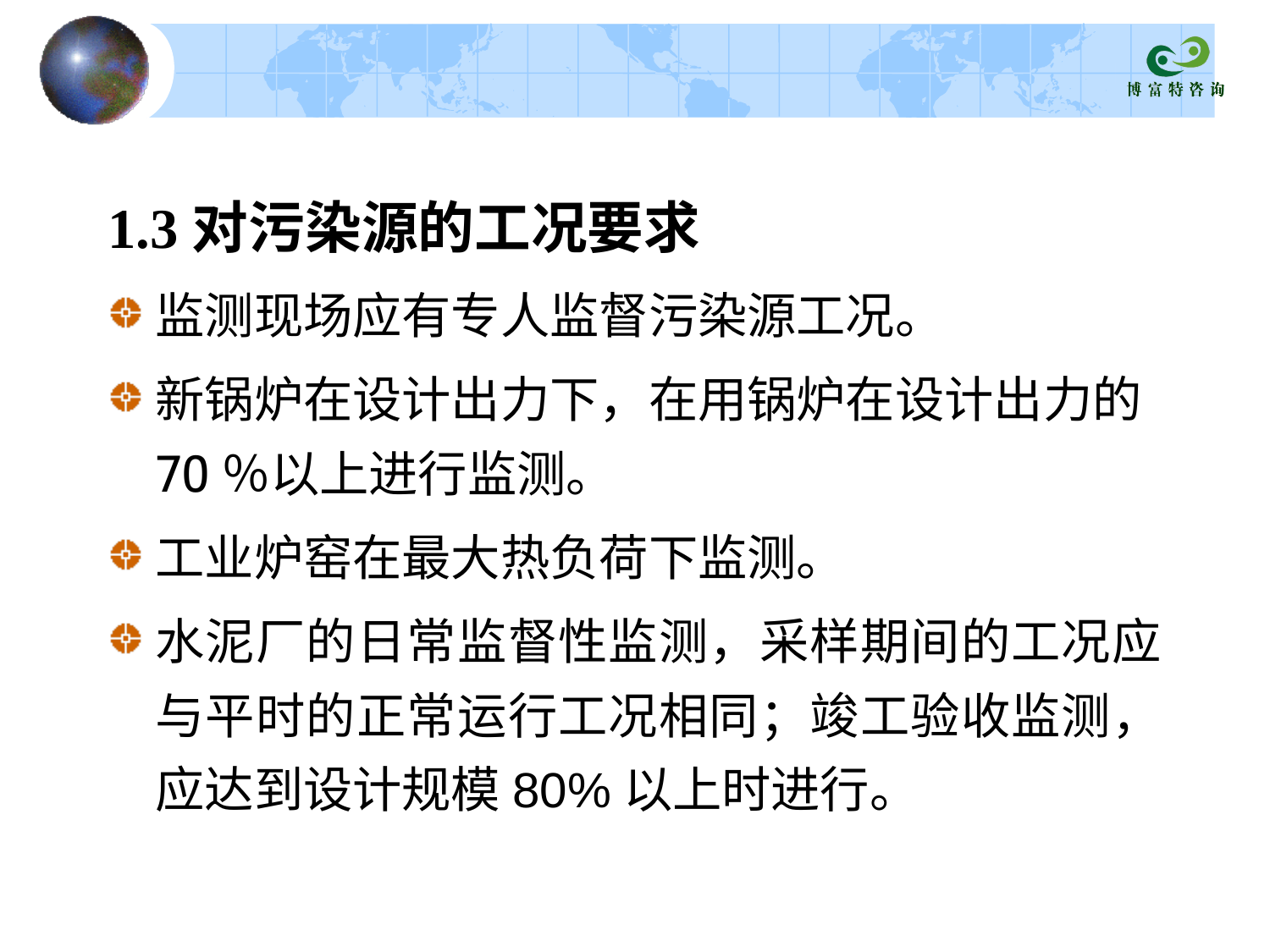

1.3对污染源的工况要求
监测现场应有专人监督污染源工况。
新锅炉在设计出力下，在用锅炉在设计出力的70％以上进行监测。
工业炉窑在最大热负荷下监测。
水泥厂的日常监督性监测，采样期间的工况应与平时的正常运行工况相同；竣工验收监测，应达到设计规模80%以上时进行。